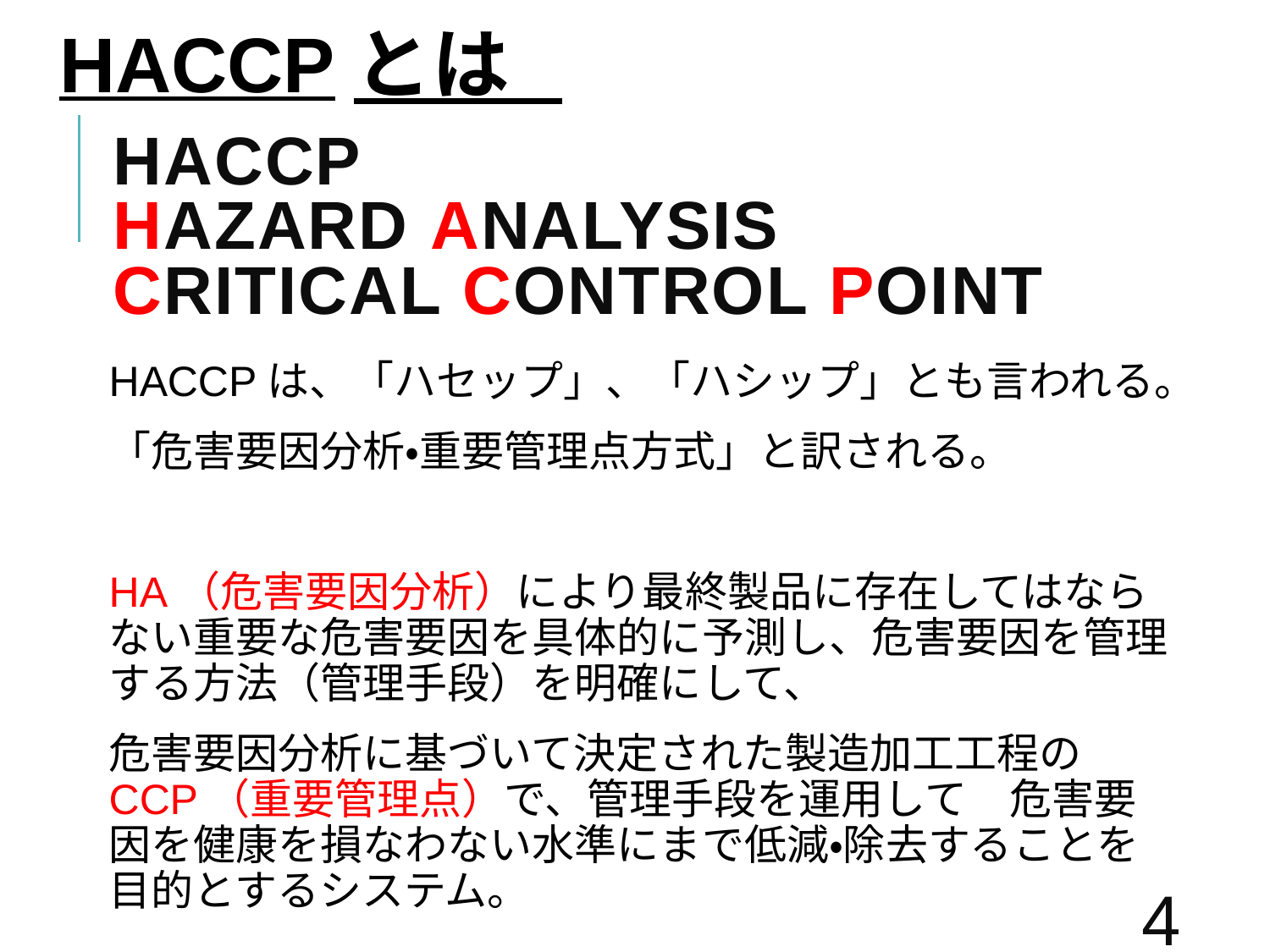

HACCPとは
# HACCP Hazard Analysis Critical Control Point
HACCPは、「ハセップ」、「ハシップ」とも言われる。
「危害要因分析・重要管理点方式」と訳される。

HA（危害要因分析）により最終製品に存在してはならない重要な危害要因を具体的に予測し、危害要因を管理する方法（管理手段）を明確にして、
危害要因分析に基づいて決定された製造加工工程のCCP（重要管理点）で、管理手段を運用して　危害要因を健康を損なわない水準にまで低減・除去することを目的とするシステム。
4